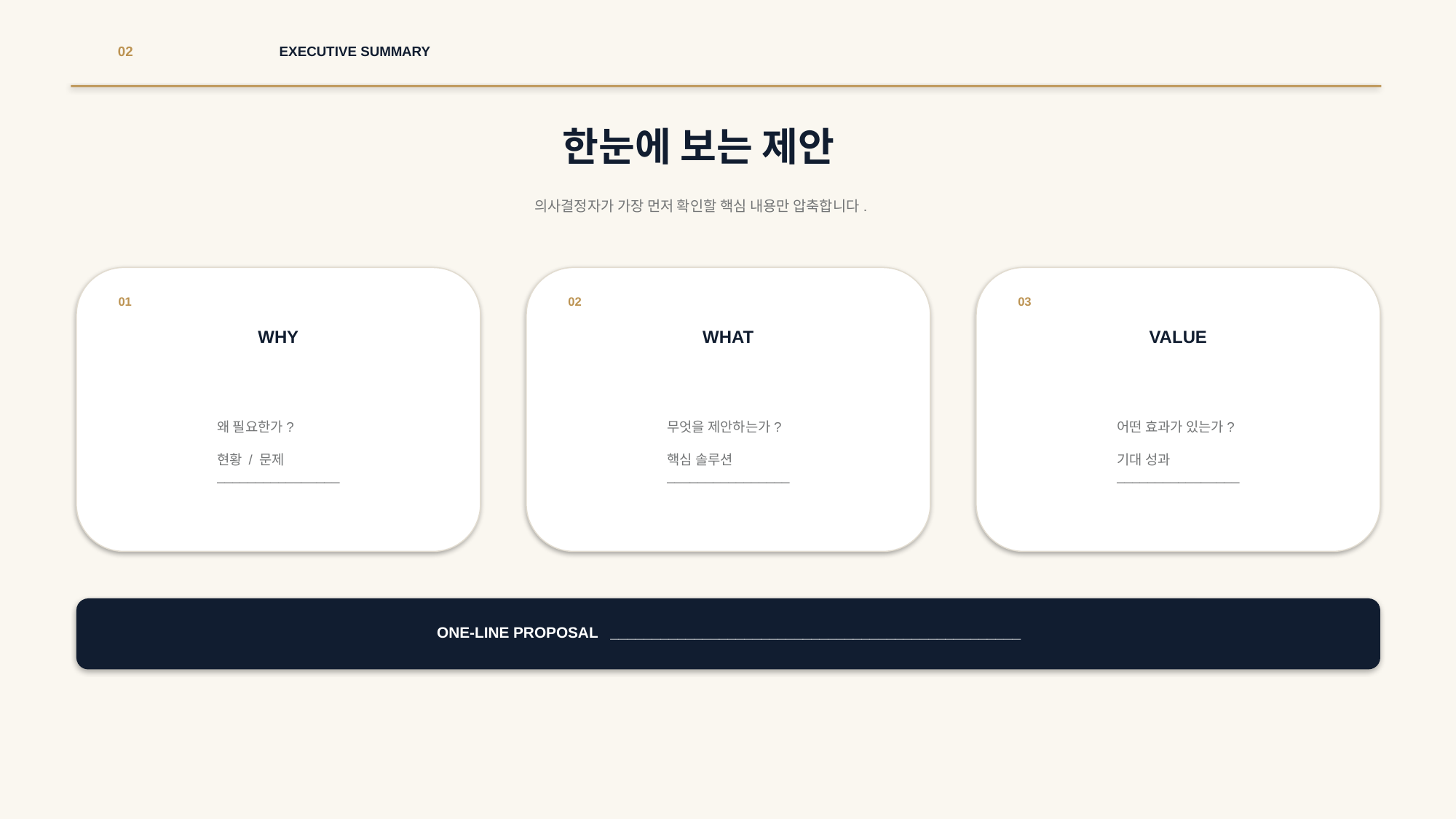

02
EXECUTIVE SUMMARY

한눈에 보는 제안
의사결정자가 가장 먼저 확인할 핵심 내용만 압축합니다.

01
02
03
WHY
WHAT
VALUE
왜 필요한가?

현황 / 문제
________________
무엇을 제안하는가?

핵심 솔루션
________________
어떤 효과가 있는가?

기대 성과
________________

ONE-LINE PROPOSAL   _________________________________________________